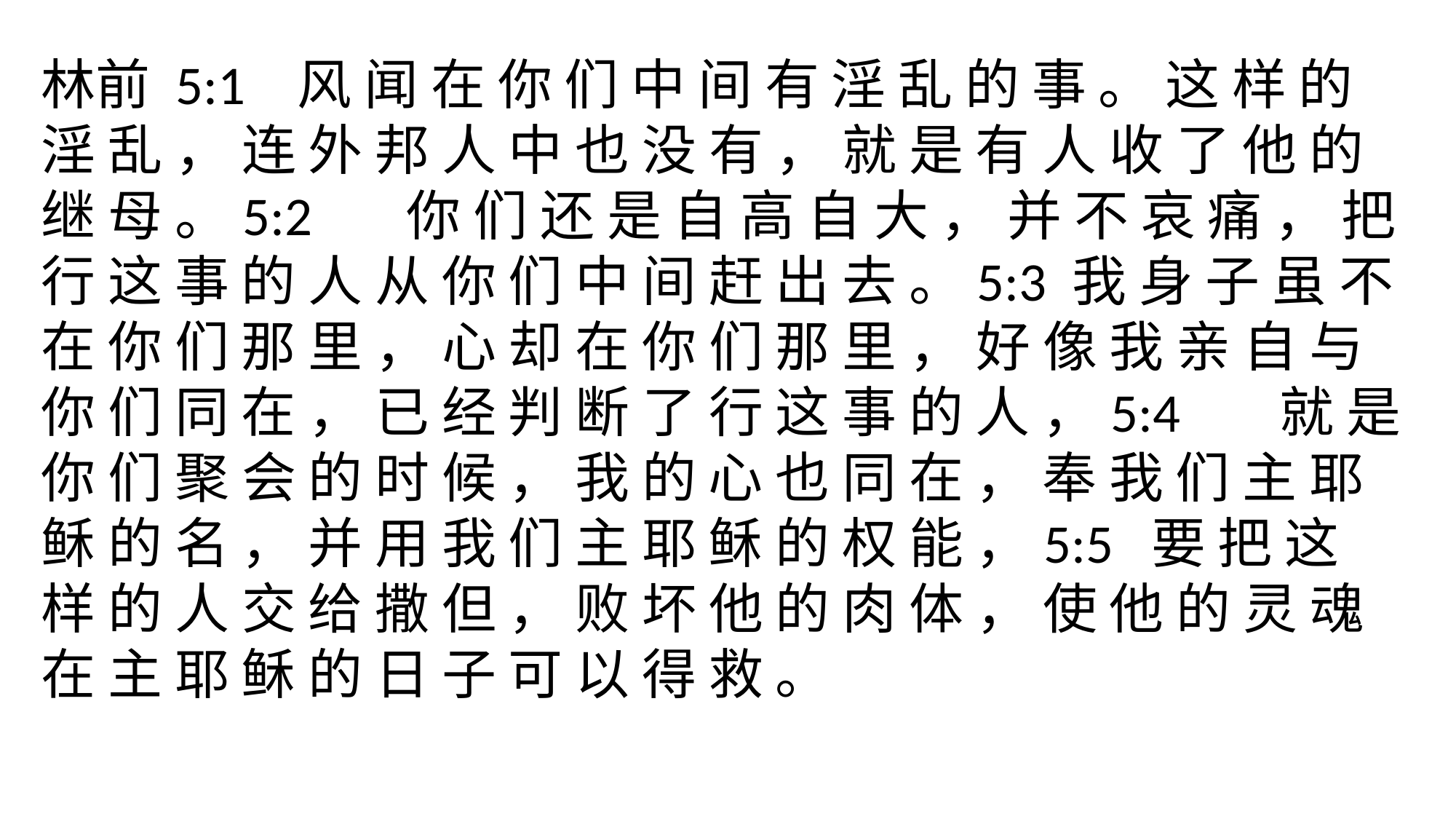

林前 5:1	  风 闻 在 你 们 中 间 有 淫 乱 的 事 。 这 样 的 淫 乱 ， 连 外 邦 人 中 也 没 有 ， 就 是 有 人 收 了 他 的 继 母 。5:2	  你 们 还 是 自 高 自 大 ， 并 不 哀 痛 ， 把 行 这 事 的 人 从 你 们 中 间 赶 出 去 。5:3 我 身 子 虽 不 在 你 们 那 里 ， 心 却 在 你 们 那 里 ， 好 像 我 亲 自 与 你 们 同 在 ， 已 经 判 断 了 行 这 事 的 人 ，5:4	  就 是 你 们 聚 会 的 时 候 ， 我 的 心 也 同 在 ， 奉 我 们 主 耶 稣 的 名 ， 并 用 我 们 主 耶 稣 的 权 能 ，5:5  要 把 这 样 的 人 交 给 撒 但 ， 败 坏 他 的 肉 体 ， 使 他 的 灵 魂 在 主 耶 稣 的 日 子 可 以 得 救 。